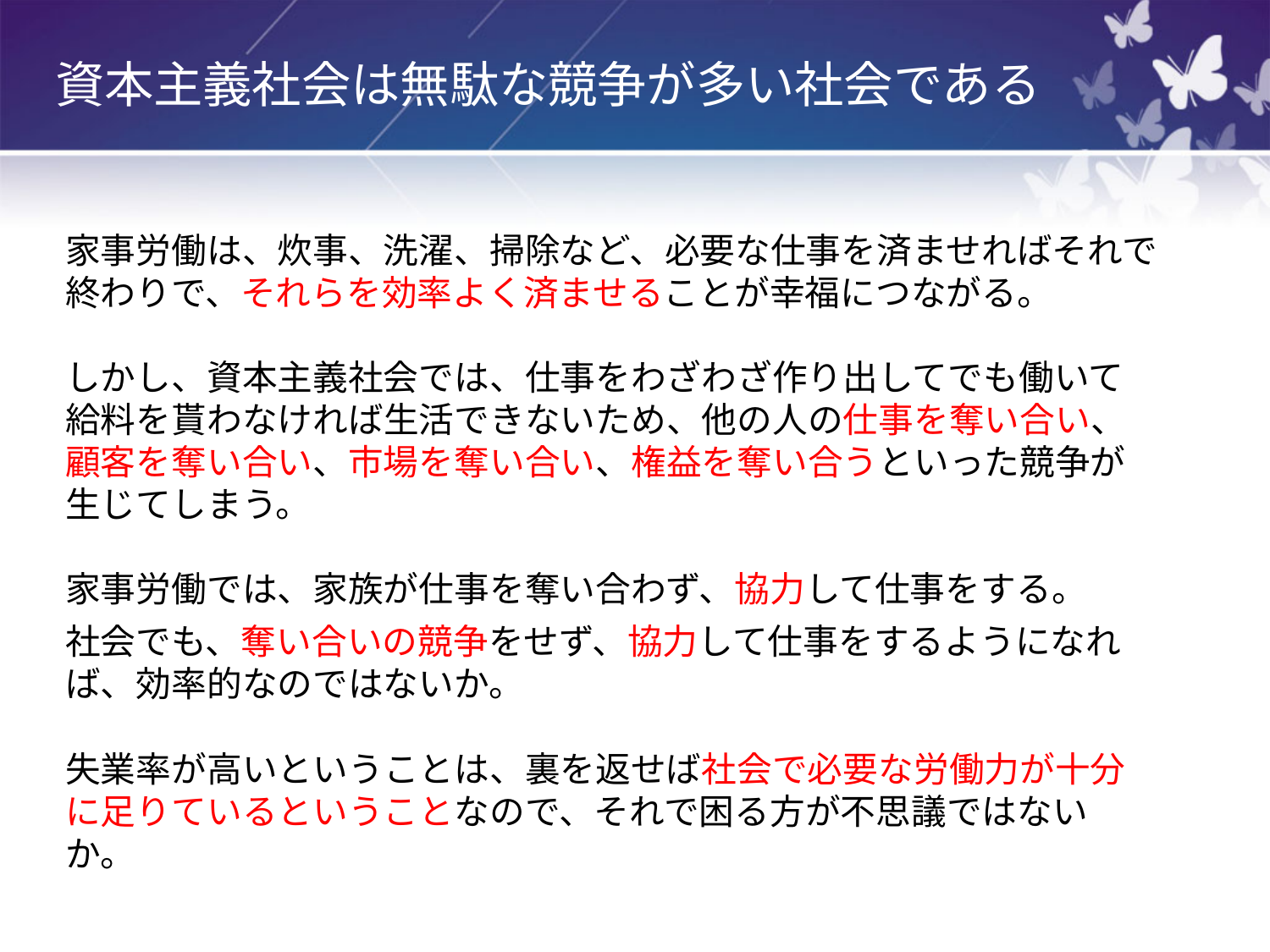

# 資本主義社会は無駄な競争が多い社会である
家事労働は、炊事、洗濯、掃除など、必要な仕事を済ませればそれで
終わりで、それらを効率よく済ませることが幸福につながる。
しかし、資本主義社会では、仕事をわざわざ作り出してでも働いて
給料を貰わなければ生活できないため、他の人の仕事を奪い合い、
顧客を奪い合い、市場を奪い合い、権益を奪い合うといった競争が
生じてしまう。
家事労働では、家族が仕事を奪い合わず、協力して仕事をする。
社会でも、奪い合いの競争をせず、協力して仕事をするようになれば、効率的なのではないか。
失業率が高いということは、裏を返せば社会で必要な労働力が十分に足りているということなので、それで困る方が不思議ではないか。